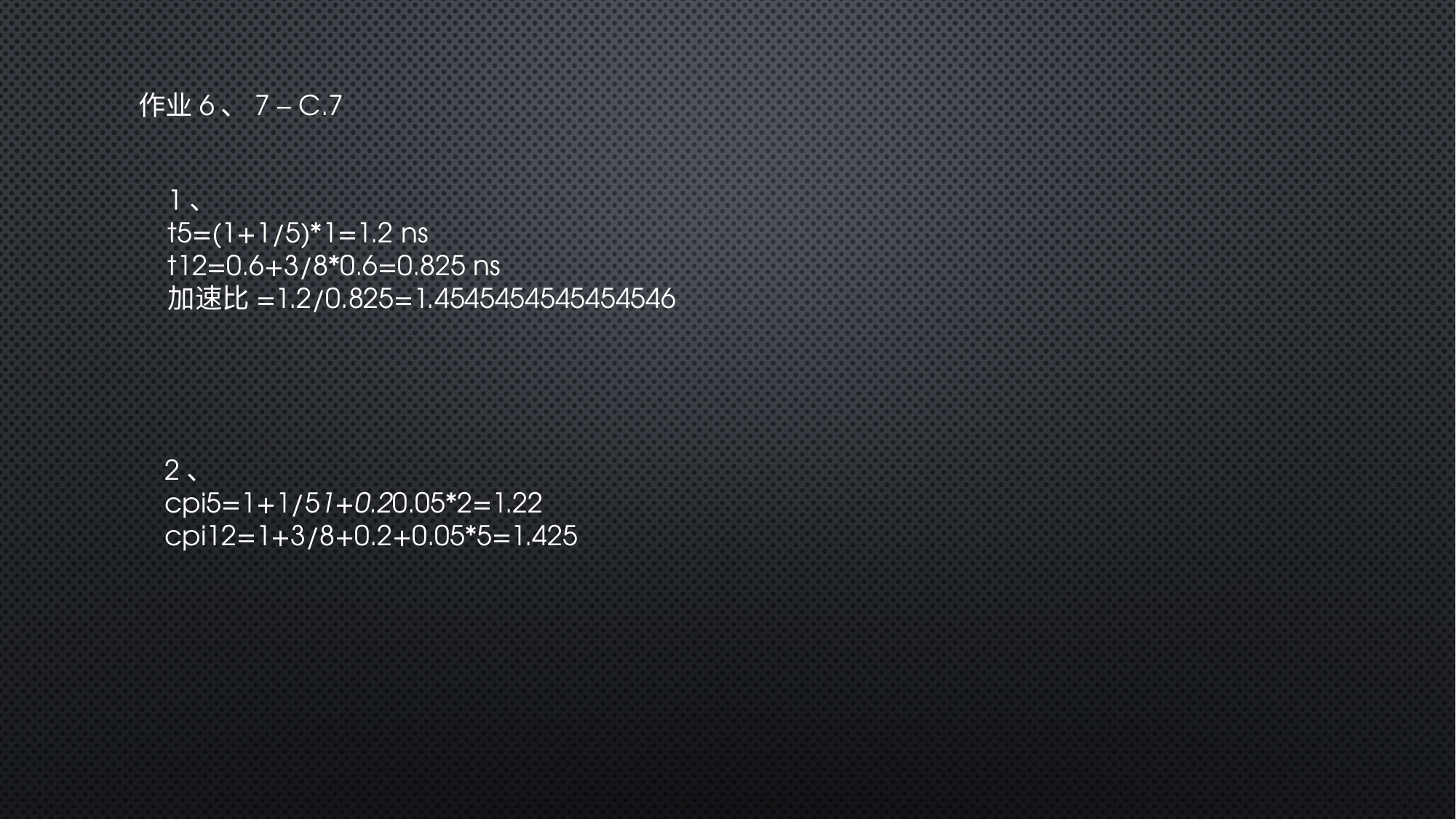

作业6、7 – C.7
1、
t5=(1+1/5)*1=1.2 ns
t12=0.6+3/8*0.6=0.825 ns
加速比=1.2/0.825=1.4545454545454546

2、
cpi5=1+1/51+0.20.05*2=1.22
cpi12=1+3/8+0.2+0.05*5=1.425